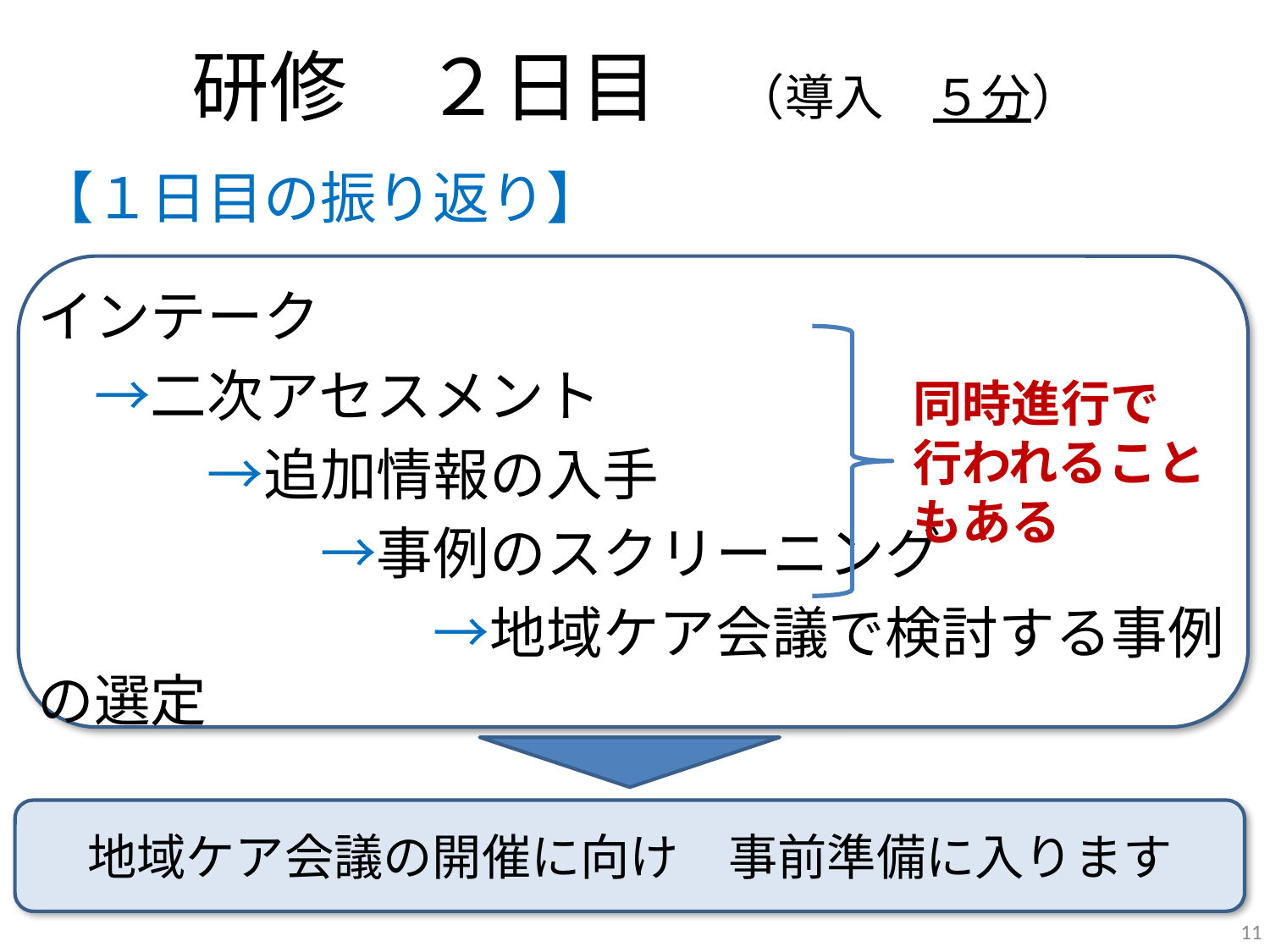

# 研修　２日目　（導入　５分）
【１日目の振り返り】

インテーク
　→二次アセスメント
　　　→追加情報の入手
　　　　　→事例のスクリーニング
　　　　　　　→地域ケア会議で検討する事例の選定

同時進行で
行われること
もある

地域ケア会議の開催に向け　事前準備に入ります
11